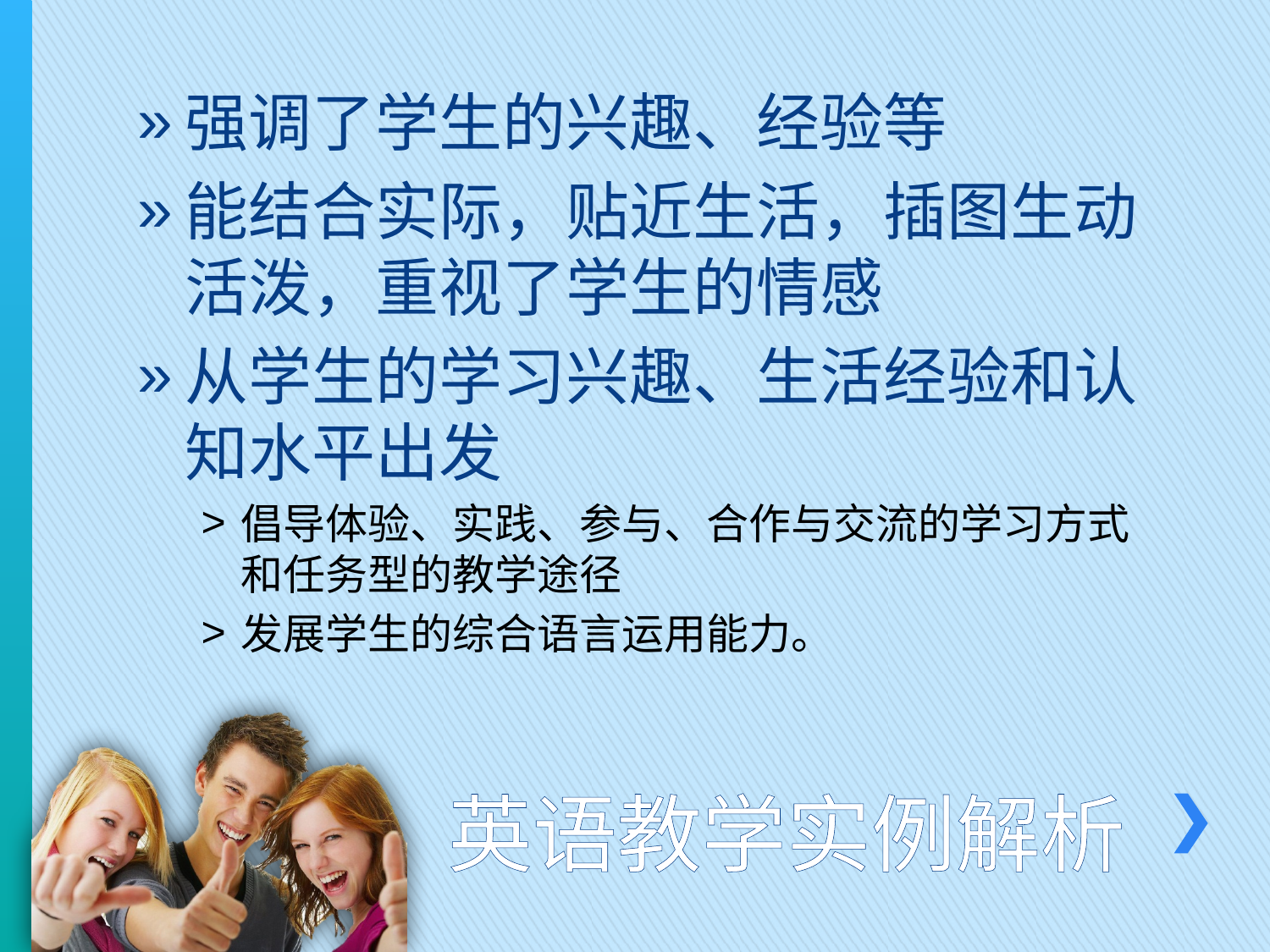

强调了学生的兴趣、经验等
能结合实际，贴近生活，插图生动活泼，重视了学生的情感
从学生的学习兴趣、生活经验和认知水平出发
倡导体验、实践、参与、合作与交流的学习方式和任务型的教学途径
发展学生的综合语言运用能力。

# 英语教学实例解析